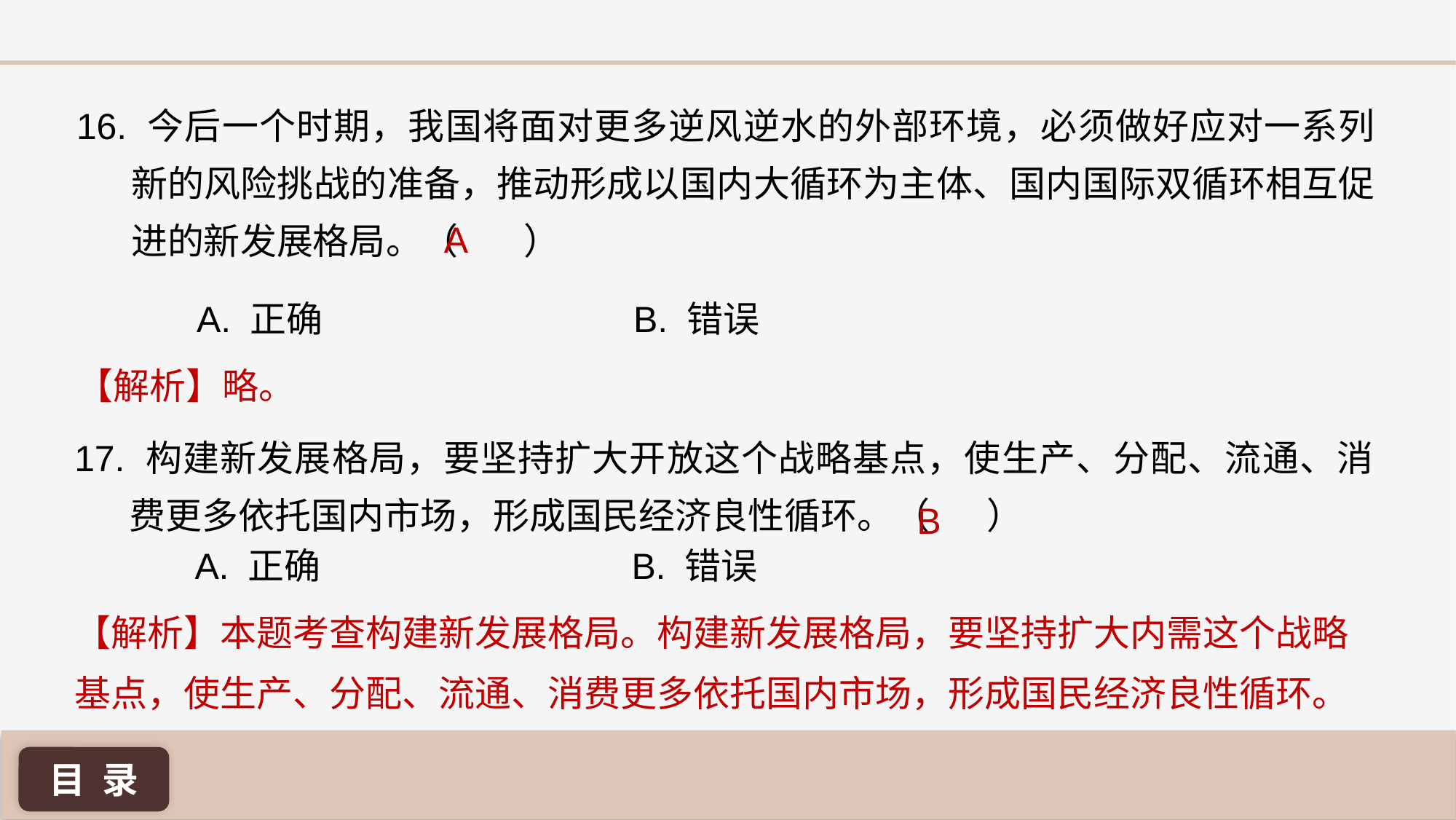

16. 今后一个时期，我国将面对更多逆风逆水的外部环境，必须做好应对一系列新的风险挑战的准备，推动形成以国内大循环为主体、国内国际双循环相互促进的新发展格局。（        ）
A
A. 正确 			B. 错误
【解析】略。
17. 构建新发展格局，要坚持扩大开放这个战略基点，使生产、分配、流通、消费更多依托国内市场，形成国民经济良性循环。（       ）
B
A. 正确 			B. 错误
【解析】本题考查构建新发展格局。构建新发展格局，要坚持扩大内需这个战略基点，使生产、分配、流通、消费更多依托国内市场，形成国民经济良性循环。